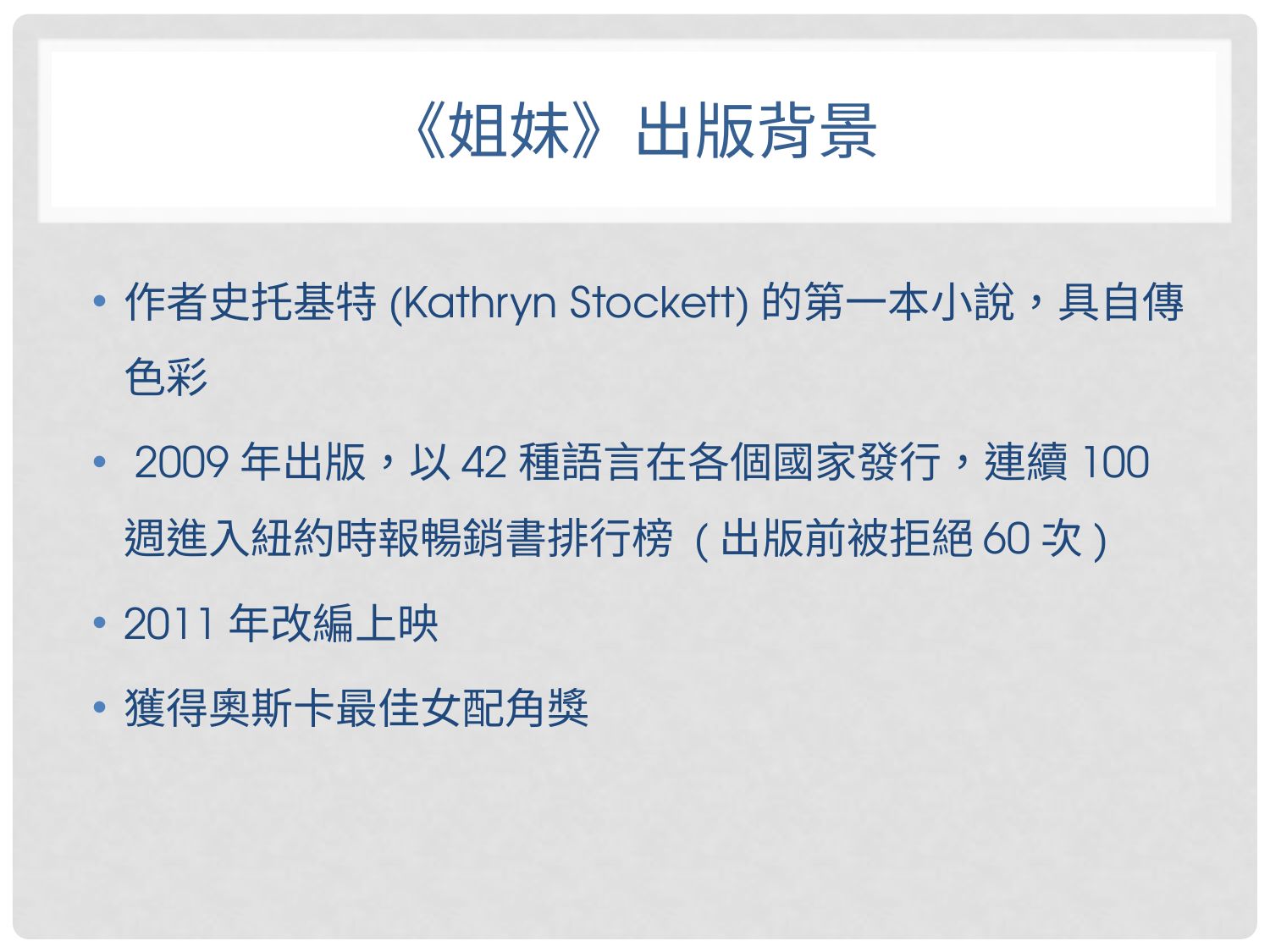

# 《姐妹》出版背景
作者史托基特(Kathryn Stockett)的第一本小說，具自傳色彩
 2009年出版，以42種語言在各個國家發行，連續100週進入紐約時報暢銷書排行榜 (出版前被拒絕60次)
2011年改編上映
獲得奧斯卡最佳女配角獎